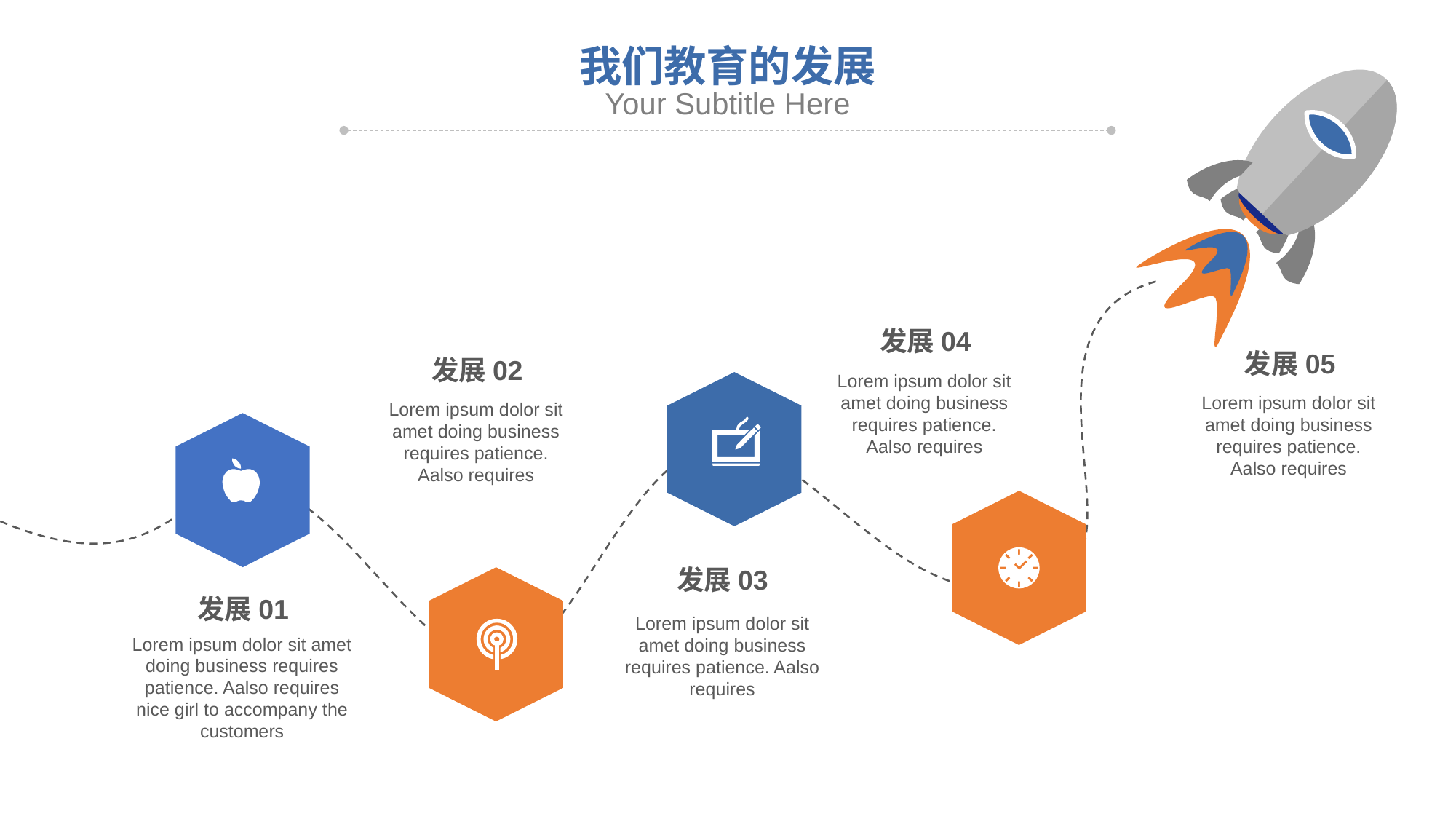

我们教育的发展
Your Subtitle Here

发展04
发展05
发展02
Lorem ipsum dolor sit amet doing business requires patience. Aalso requires

Lorem ipsum dolor sit amet doing business requires patience. Aalso requires
Lorem ipsum dolor sit amet doing business requires patience. Aalso requires

发展03

发展01
Lorem ipsum dolor sit amet doing business requires patience. Aalso requires
Lorem ipsum dolor sit amet doing business requires patience. Aalso requires nice girl to accompany the customers